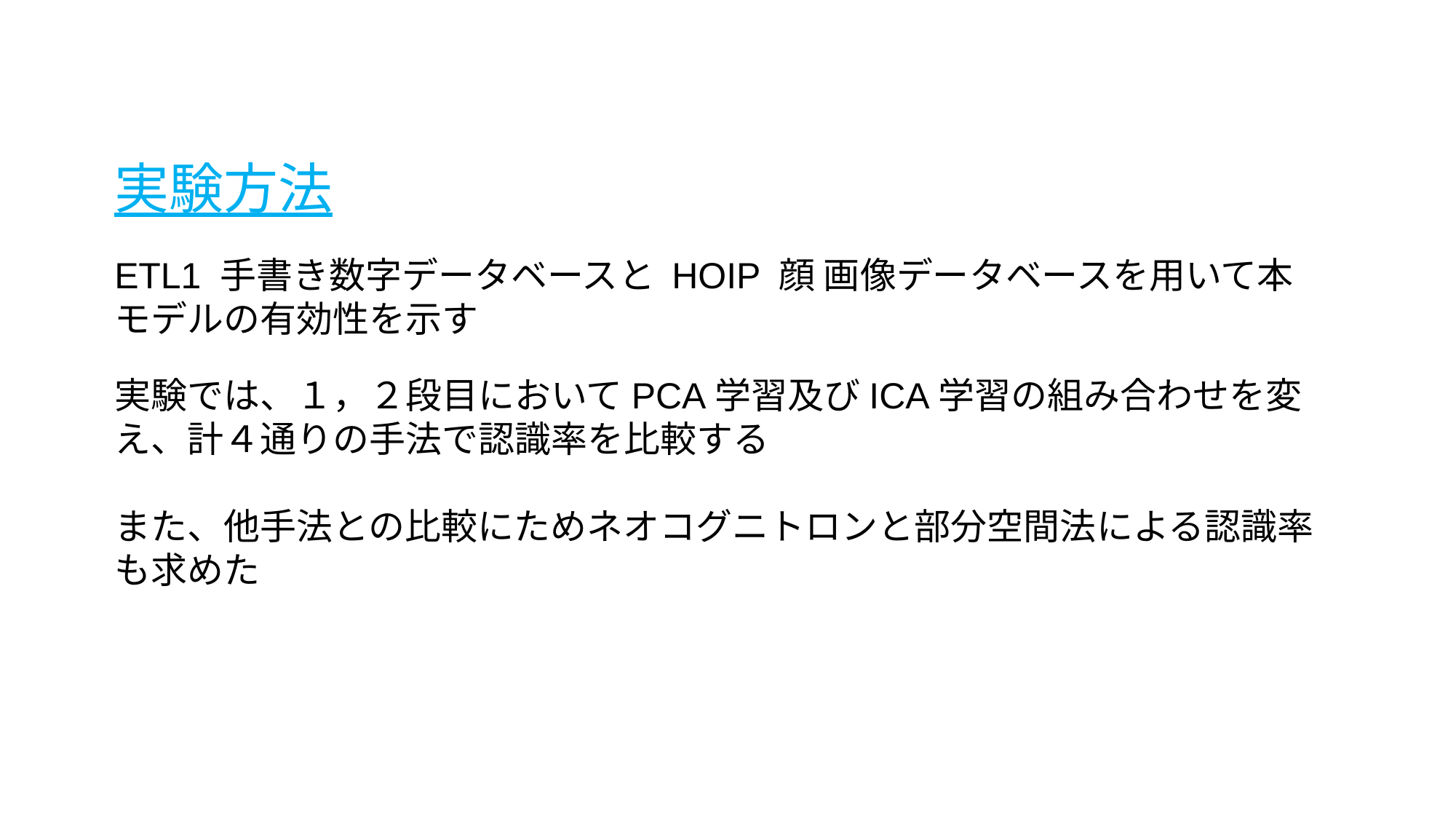

実験方法

ETL1 手書き数字データベースと HOIP 顔 画像データベースを用いて本モデルの有効性を示す

実験では、１，２段目においてPCA学習及びICA学習の組み合わせを変え、計４通りの手法で認識率を比較する

また、他手法との比較にためネオコグニトロンと部分空間法による認識率も求めた